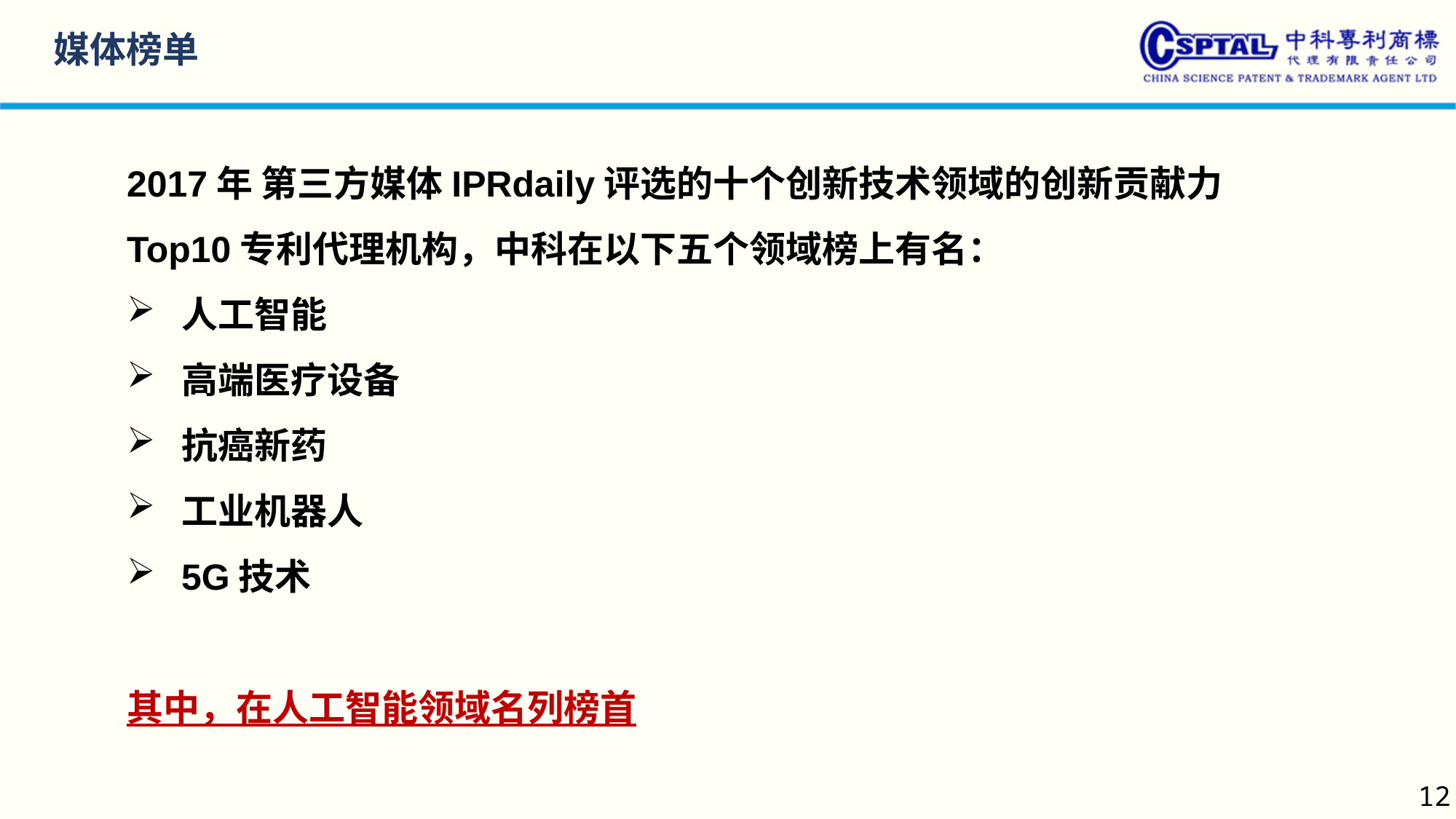

媒体榜单
2017年 第三方媒体IPRdaily评选的十个创新技术领域的创新贡献力Top10专利代理机构，中科在以下五个领域榜上有名：
人工智能
高端医疗设备
抗癌新药
工业机器人
5G技术

其中，在人工智能领域名列榜首
12